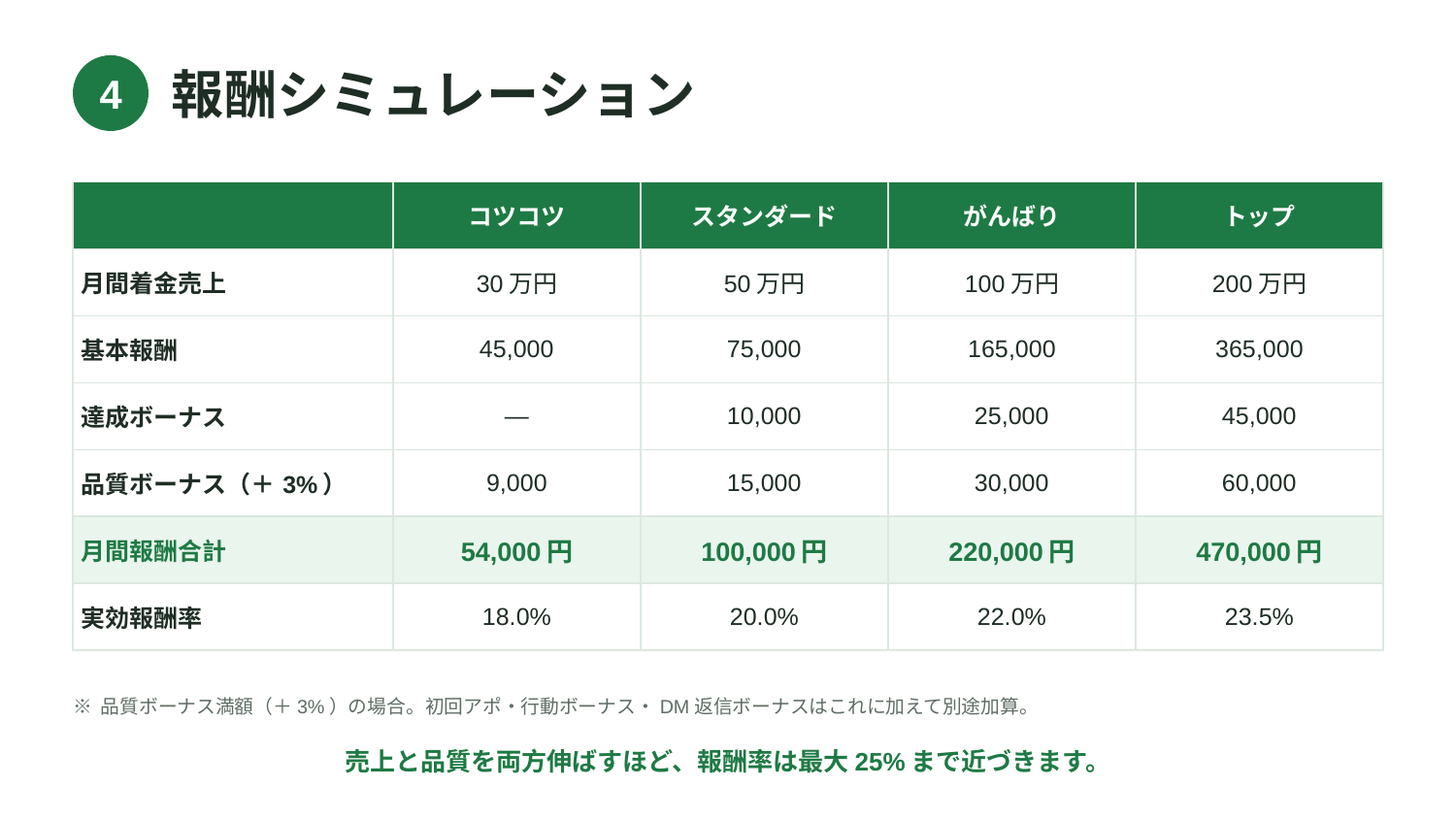

報酬シミュレーション

4
|  | コツコツ | スタンダード | がんばり | トップ |
| --- | --- | --- | --- | --- |
| 月間着金売上 | 30万円 | 50万円 | 100万円 | 200万円 |
| 基本報酬 | 45,000 | 75,000 | 165,000 | 365,000 |
| 達成ボーナス | — | 10,000 | 25,000 | 45,000 |
| 品質ボーナス（＋3%） | 9,000 | 15,000 | 30,000 | 60,000 |
| 月間報酬合計 | 54,000円 | 100,000円 | 220,000円 | 470,000円 |
| 実効報酬率 | 18.0% | 20.0% | 22.0% | 23.5% |
※ 品質ボーナス満額（＋3%）の場合。初回アポ・行動ボーナス・DM返信ボーナスはこれに加えて別途加算。
売上と品質を両方伸ばすほど、報酬率は最大25%まで近づきます。